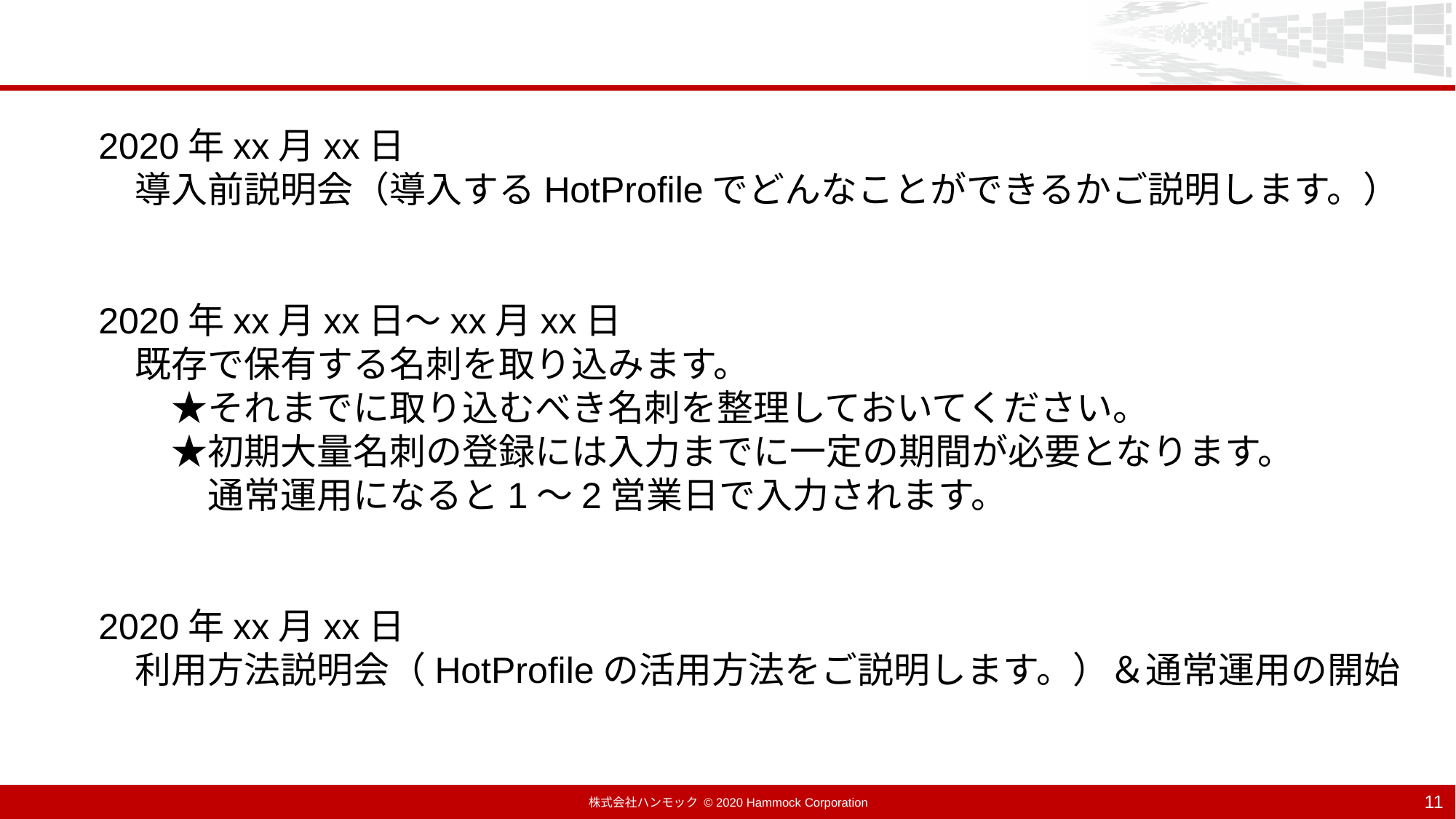

2020年xx月xx日
　導入前説明会（導入するHotProfileでどんなことができるかご説明します。）

2020年xx月xx日〜xx月xx日
　既存で保有する名刺を取り込みます。
　　★それまでに取り込むべき名刺を整理しておいてください。
　　★初期大量名刺の登録には入力までに一定の期間が必要となります。
　　　通常運用になると1〜2営業日で入力されます。

2020年xx月xx日
　利用方法説明会（HotProfileの活用方法をご説明します。）＆通常運用の開始